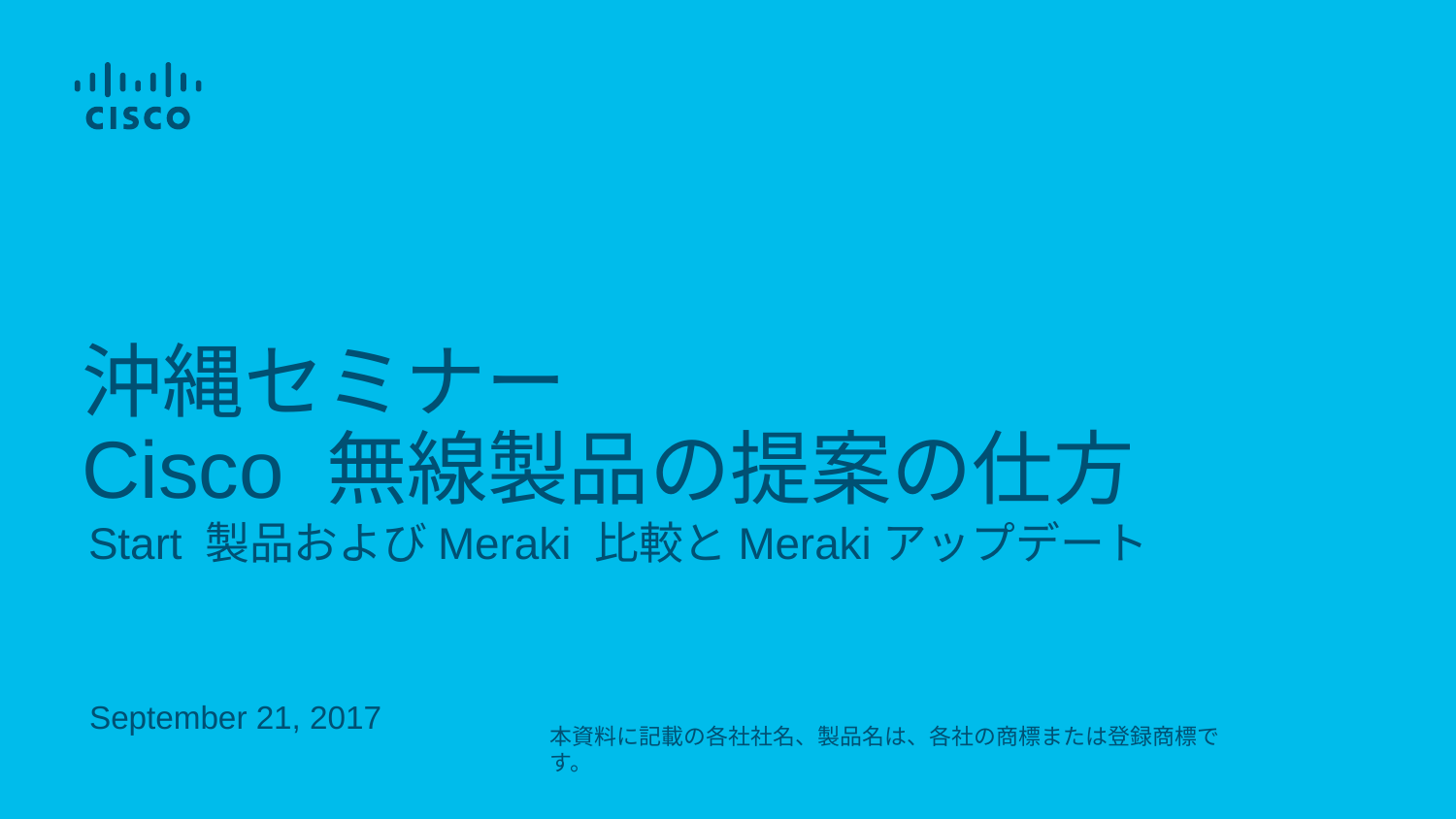

# 沖縄セミナー Cisco 無線製品の提案の仕方
Start 製品およびMeraki 比較とMerakiアップデート

September 21, 2017
本資料に記載の各社社名、製品名は、各社の商標または登録商標です。